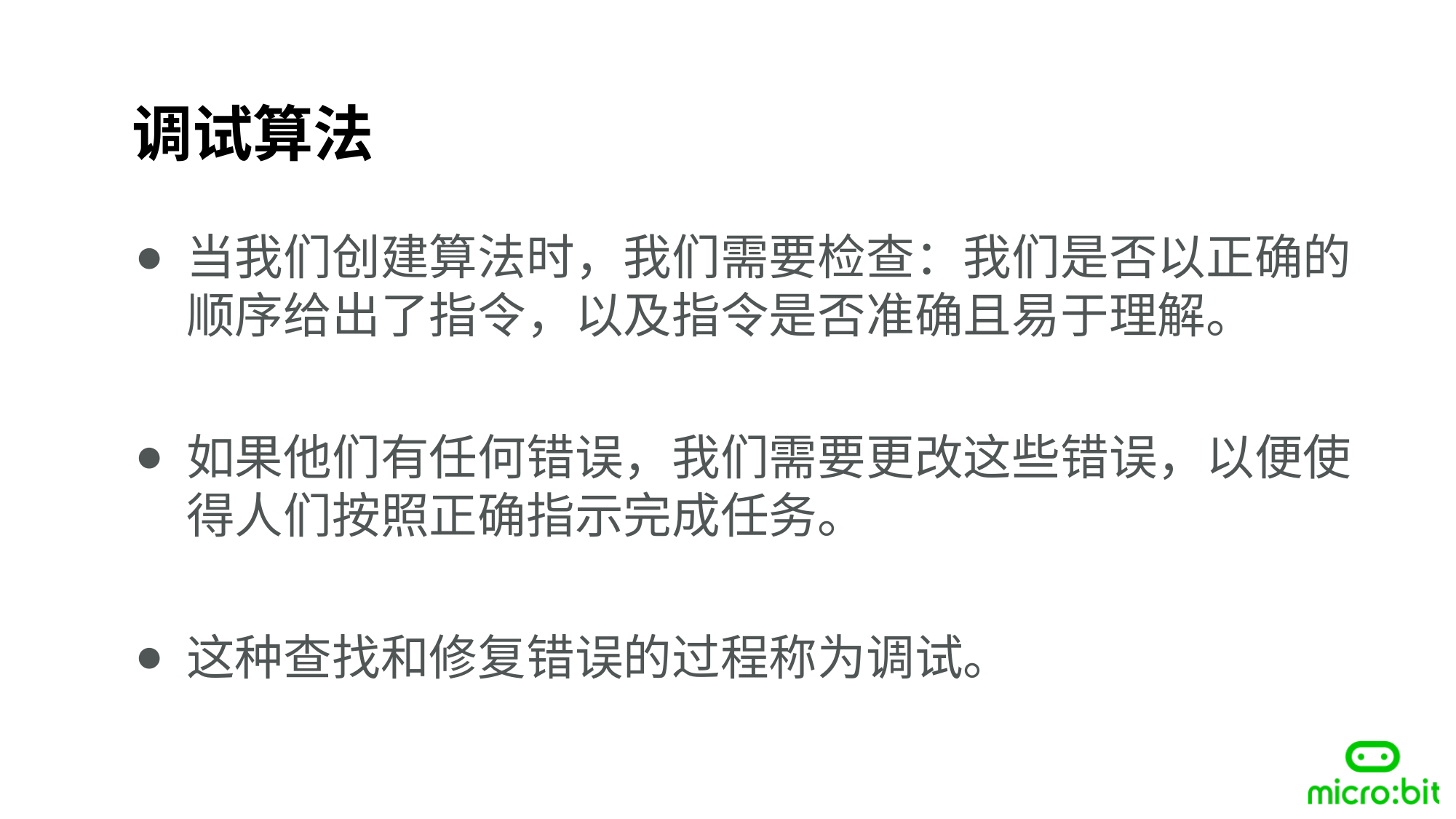

调试算法

当我们创建算法时，我们需要检查：我们是否以正确的顺序给出了指令，以及指令是否准确且易于理解。

如果他们有任何错误，我们需要更改这些错误，以便使得人们按照正确指示完成任务。

这种查找和修复错误的过程称为调试。